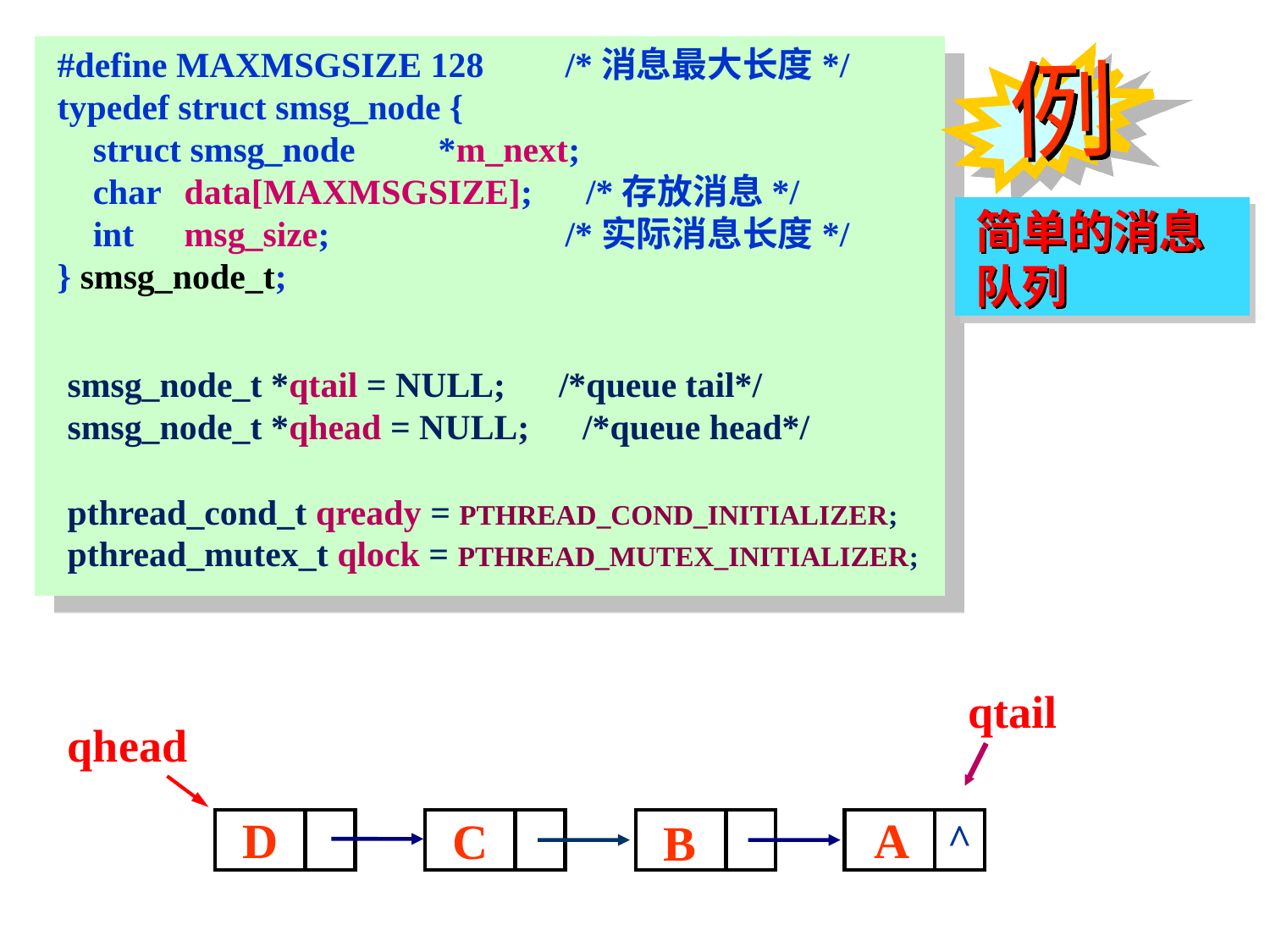

#define MAXMSGSIZE 128  	/*消息最大长度*/
typedef struct smsg_node {
    struct smsg_node 	*m_next;
    char 	data[MAXMSGSIZE];      /*存放消息*/
    int 	msg_size;           		/*实际消息长度*/
} smsg_node_t;
例

简单的消息队列

smsg_node_t *qtail = NULL;      /*queue tail*/
smsg_node_t *qhead = NULL;      /*queue head*/

pthread_cond_t qready = PTHREAD_COND_INITIALIZER;
pthread_mutex_t qlock = PTHREAD_MUTEX_INITIALIZER;
qtail

qhead

D
A
C
B
^